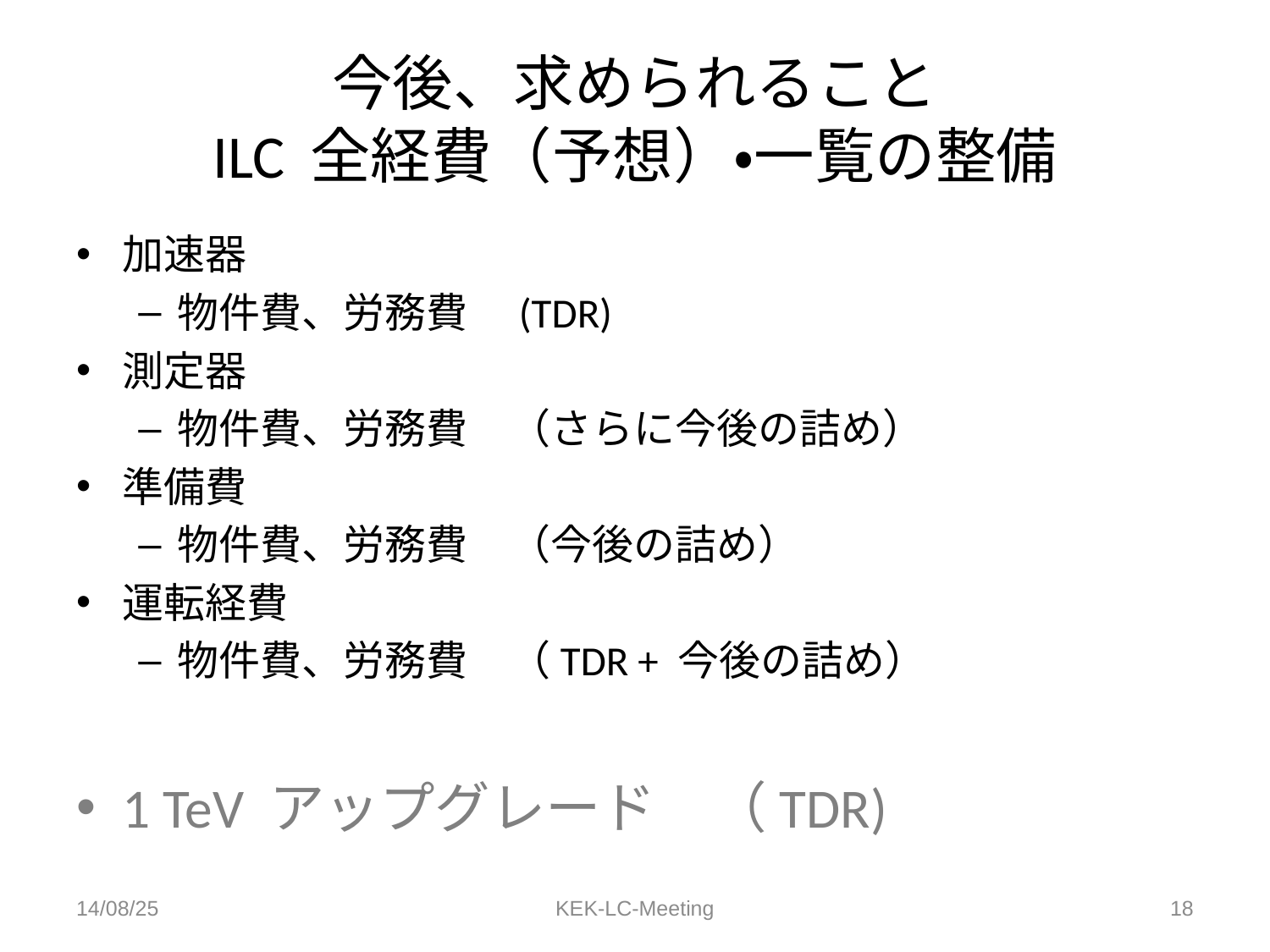

# 今後、求められること ILC 全経費（予想）・一覧の整備
加速器
物件費、労務費　(TDR)
測定器
物件費、労務費　（さらに今後の詰め）
準備費
物件費、労務費　（今後の詰め）
運転経費
物件費、労務費　（TDR + 今後の詰め）

1 TeV アップグレード　（TDR)

14/08/25
KEK-LC-Meeting
18